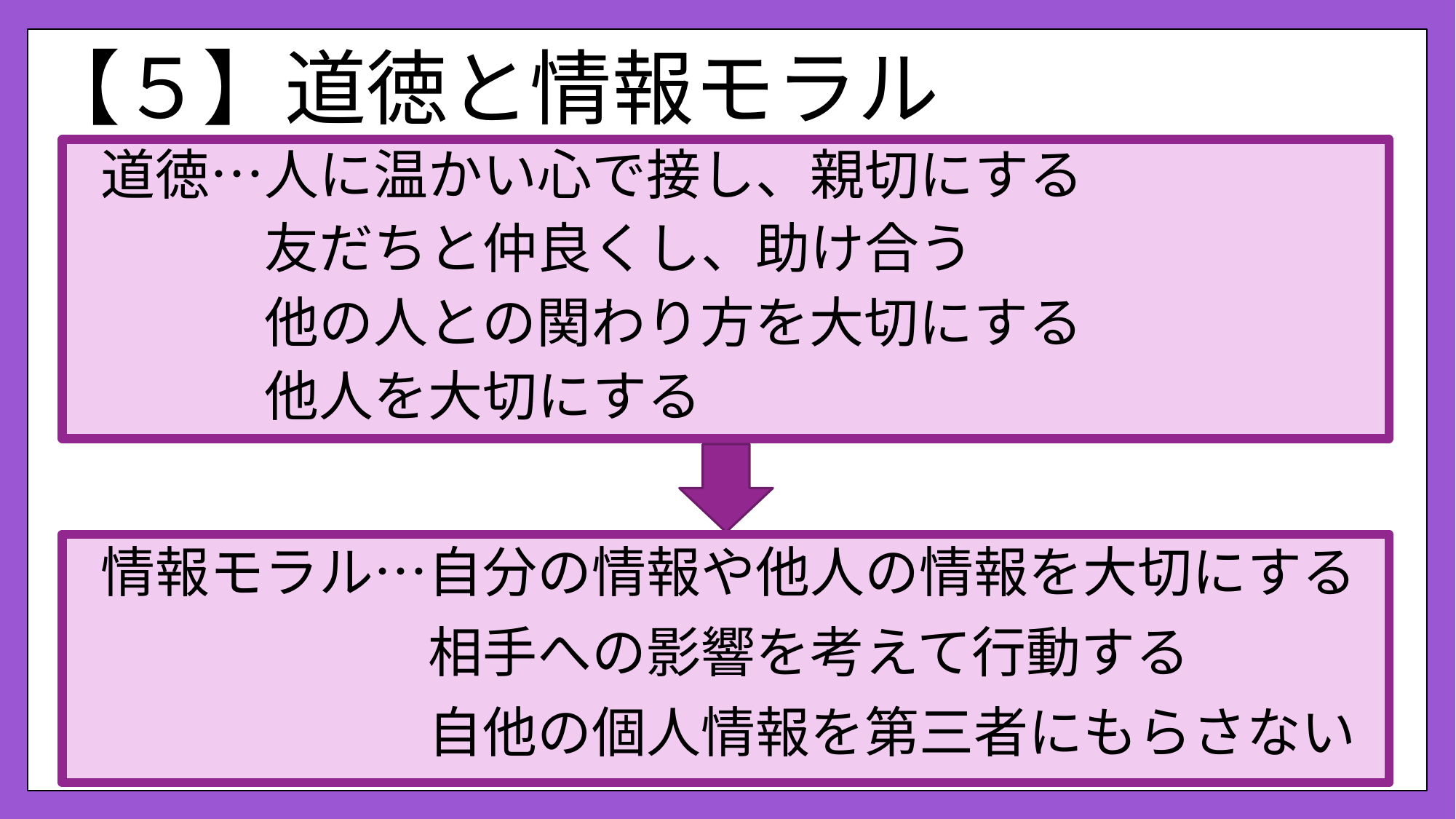

# 【５】道徳と情報モラル

道徳…人に温かい心で接し、親切にする
　　　友だちと仲良くし、助け合う
　　　他の人との関わり方を大切にする
　　　他人を大切にする

情報モラル…自分の情報や他人の情報を大切にする
　　　　　　相手への影響を考えて行動する
　　　　　　自他の個人情報を第三者にもらさない